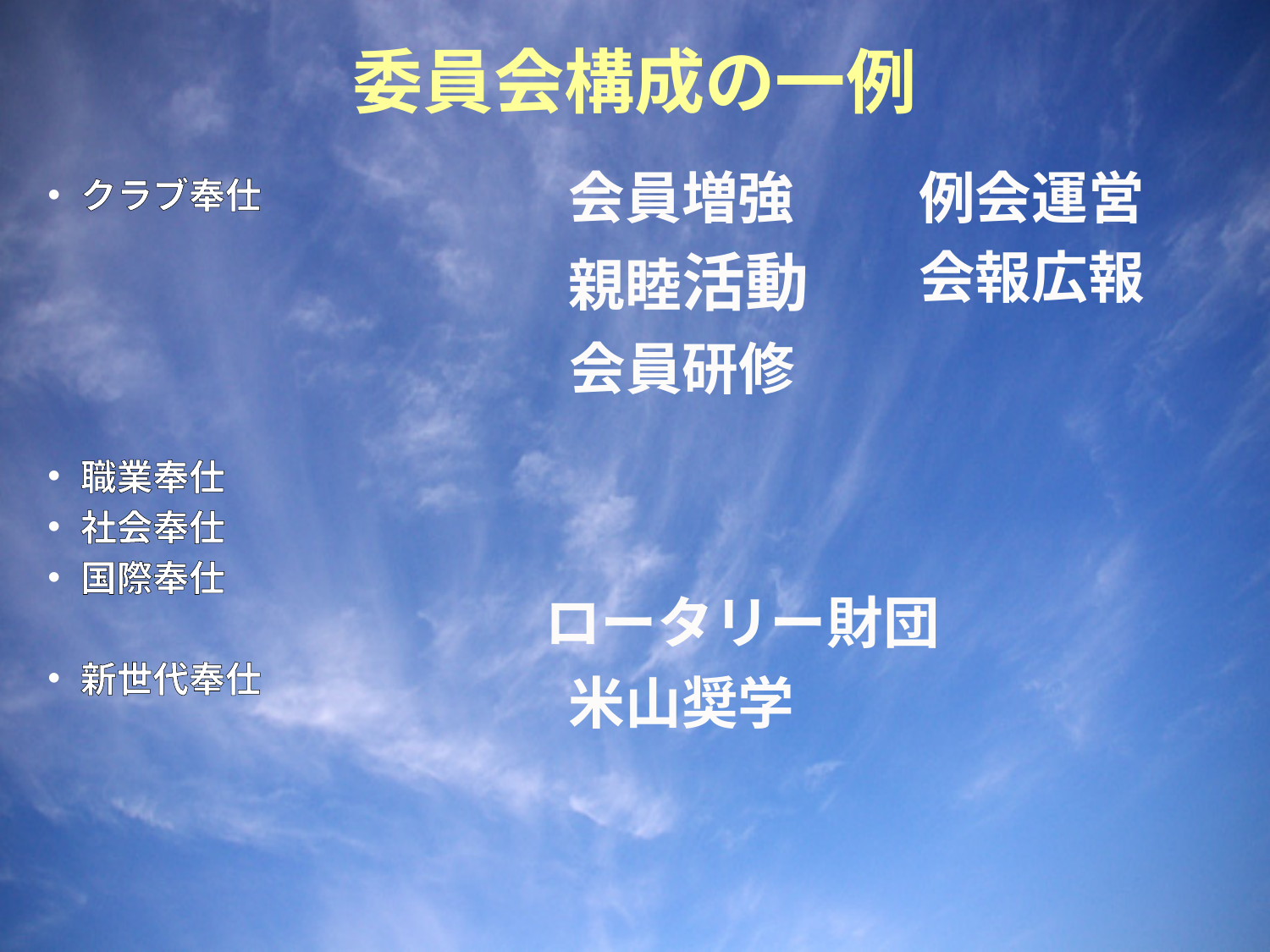

# 委員会構成の一例
会員増強
例会運営
クラブ奉仕

職業奉仕
社会奉仕
国際奉仕

新世代奉仕

親睦活動
会報広報
会員研修
ロータリー財団
米山奨学